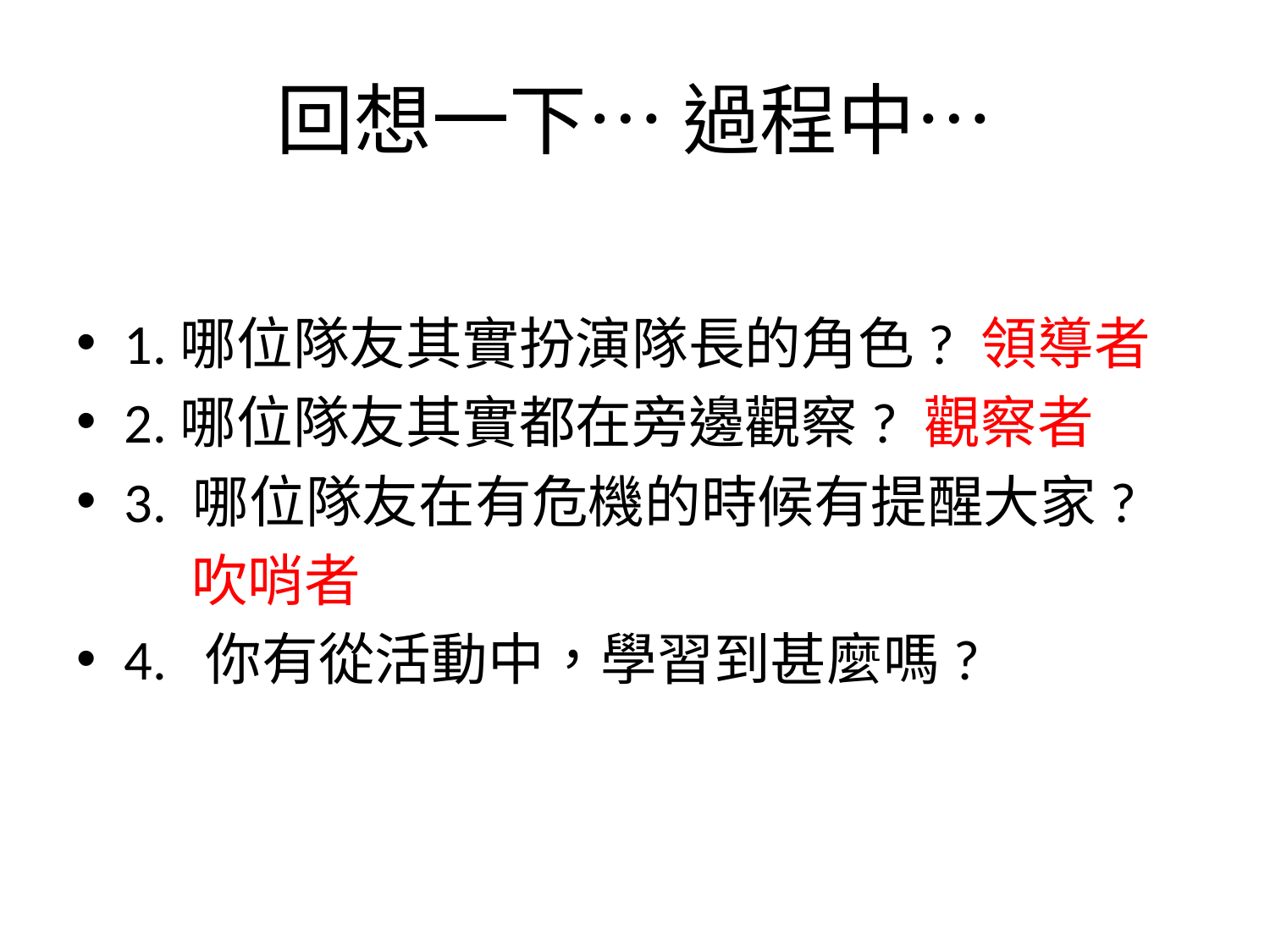

# 回想一下… 過程中…

1.哪位隊友其實扮演隊長的角色? 領導者
2.哪位隊友其實都在旁邊觀察? 觀察者
3. 哪位隊友在有危機的時候有提醒大家?
        吹哨者
4.  你有從活動中，學習到甚麼嗎?